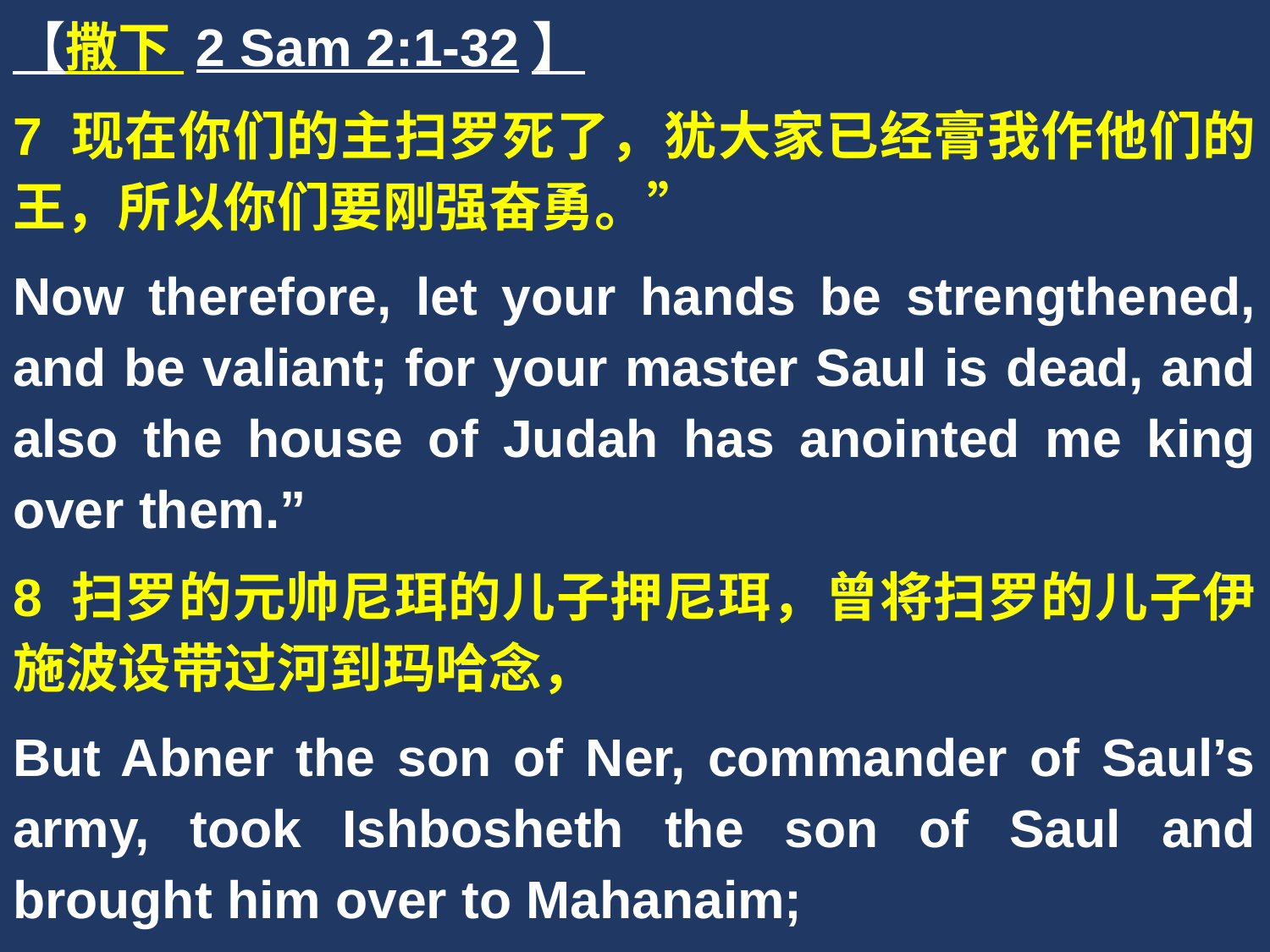

【撒下 2 Sam 2:1-32】
7 现在你们的主扫罗死了，犹大家已经膏我作他们的王，所以你们要刚强奋勇。”
Now therefore, let your hands be strengthened, and be valiant; for your master Saul is dead, and also the house of Judah has anointed me king over them.”
8 扫罗的元帅尼珥的儿子押尼珥，曾将扫罗的儿子伊施波设带过河到玛哈念，
But Abner the son of Ner, commander of Saul’s army, took Ishbosheth the son of Saul and brought him over to Mahanaim;